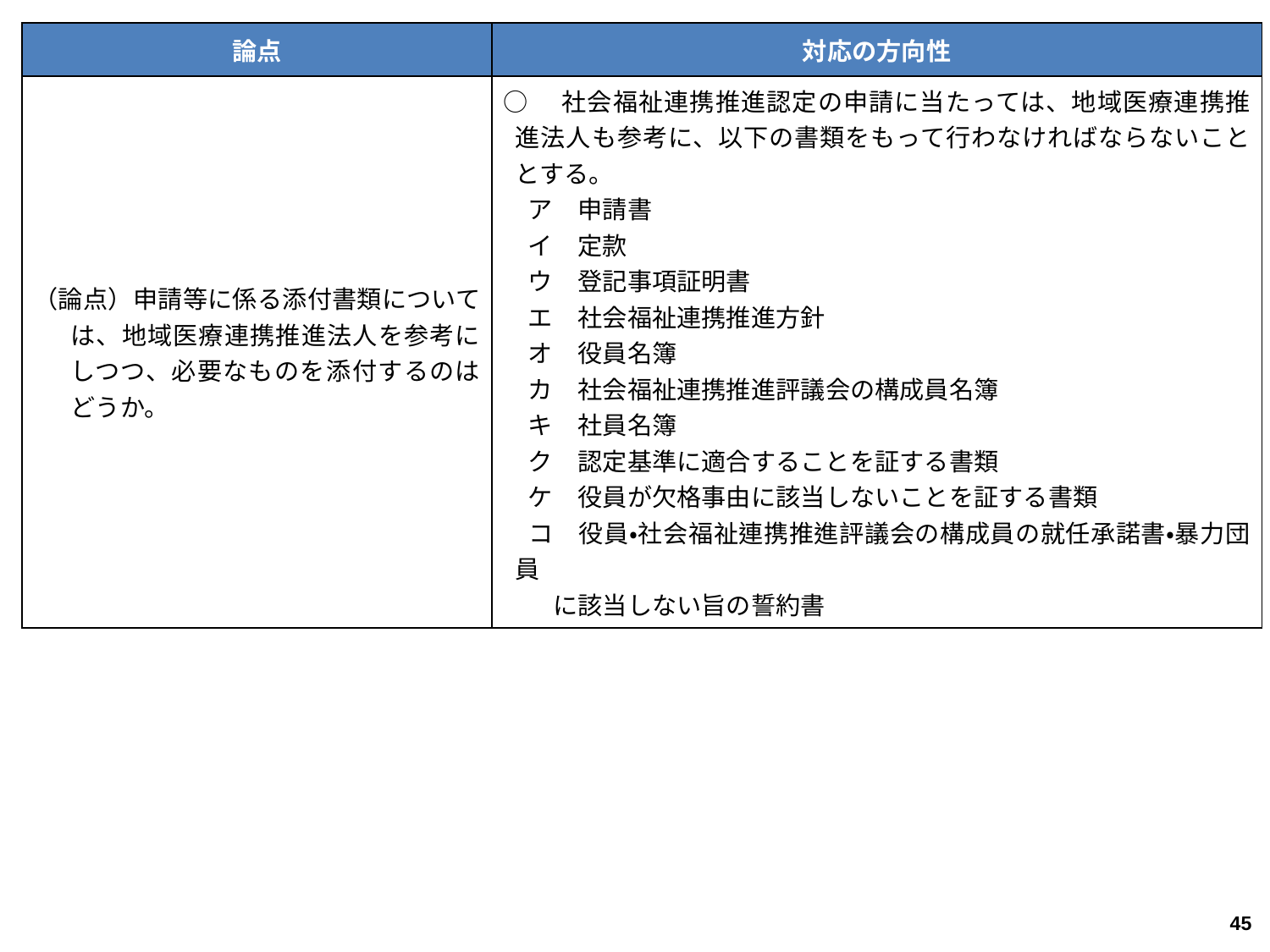

| 論点 | 対応の方向性 |
| --- | --- |
| （論点）申請等に係る添付書類については、地域医療連携推進法人を参考にしつつ、必要なものを添付するのはどうか。 | ○　社会福祉連携推進認定の申請に当たっては、地域医療連携推進法人も参考に、以下の書類をもって行わなければならないこととする。 　ア　申請書 　イ　定款 　ウ　登記事項証明書 　エ　社会福祉連携推進方針 　オ　役員名簿 　カ　社会福祉連携推進評議会の構成員名簿 　キ　社員名簿 　ク　認定基準に適合することを証する書類 　ケ　役員が欠格事由に該当しないことを証する書類 　コ　役員・社会福祉連携推進評議会の構成員の就任承諾書・暴力団員 　　に該当しない旨の誓約書 |
45